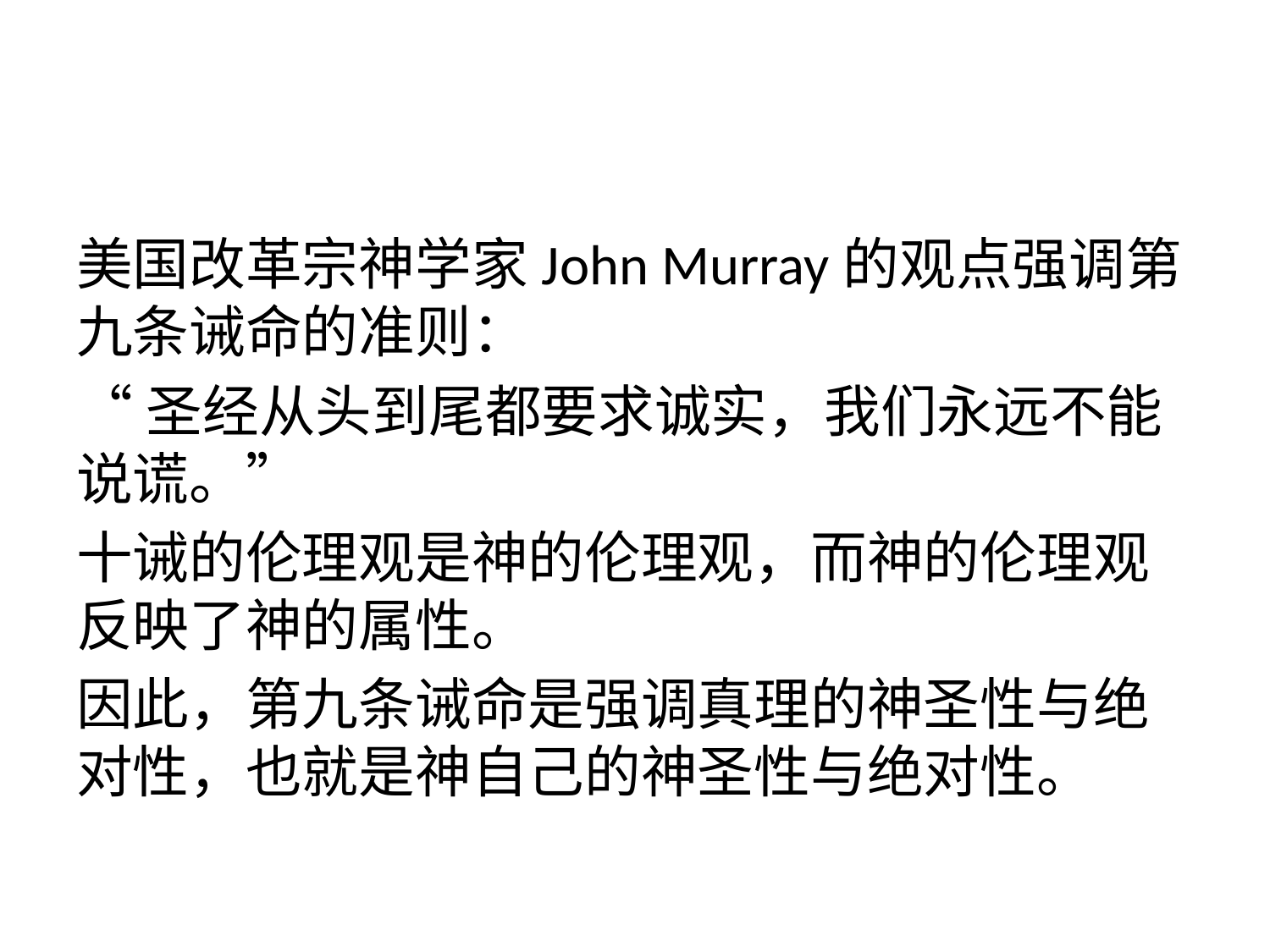

#
美国改革宗神学家John Murray的观点强调第九条诫命的准则：
“圣经从头到尾都要求诚实，我们永远不能说谎。”
十诫的伦理观是神的伦理观，而神的伦理观反映了神的属性。
因此，第九条诫命是强调真理的神圣性与绝对性，也就是神自己的神圣性与绝对性。